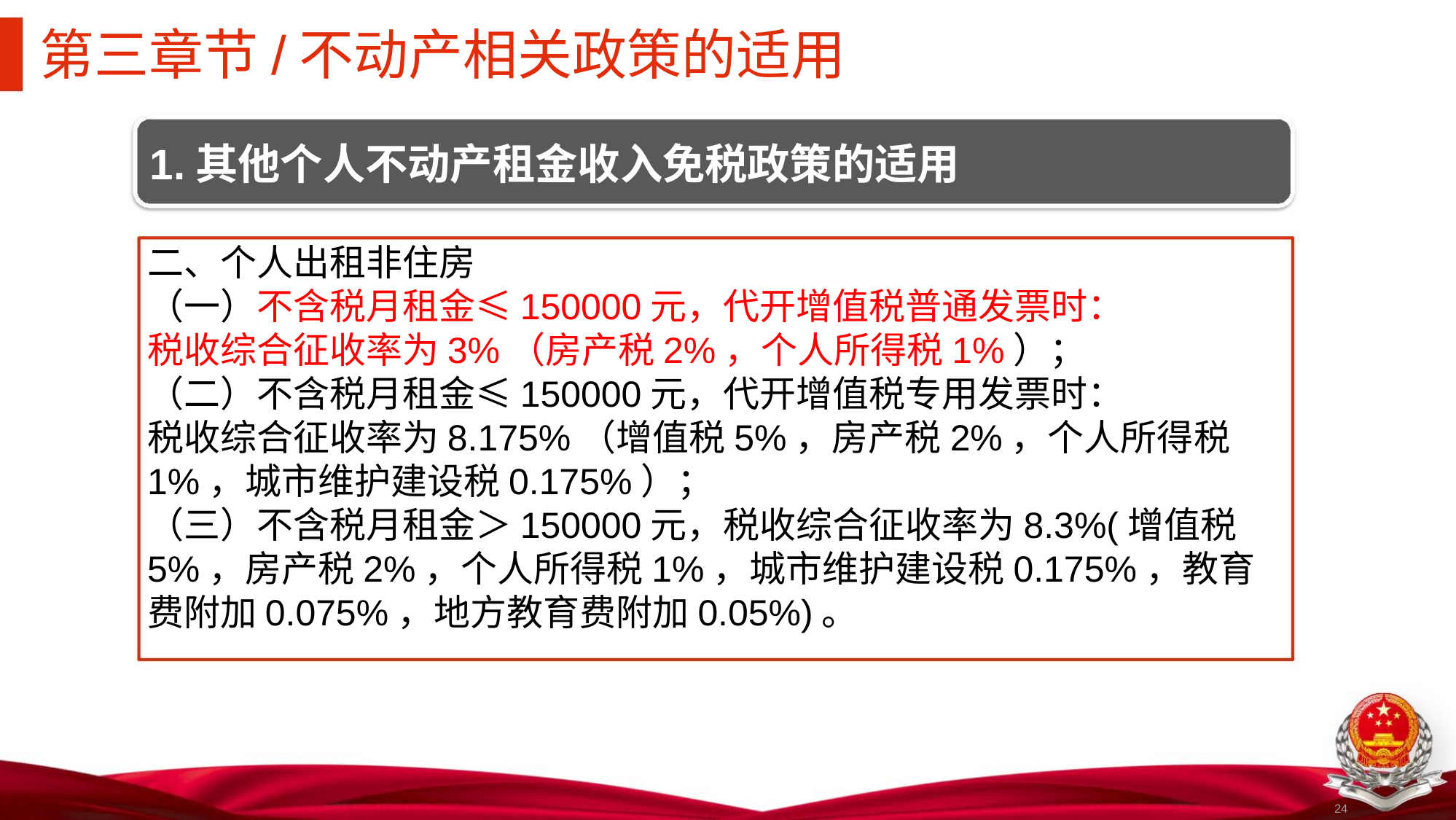

第三章节/不动产相关政策的适用
1.其他个人不动产租金收入免税政策的适用

二、个人出租非住房
（一）不含税月租金≤150000元，代开增值税普通发票时：
税收综合征收率为3%（房产税2%，个人所得税1%）；
（二）不含税月租金≤150000元，代开增值税专用发票时：
税收综合征收率为8.175%（增值税5%，房产税2%，个人所得税1%，城市维护建设税0.175%）；
（三）不含税月租金＞150000元，税收综合征收率为8.3%(增值税5%，房产税2%，个人所得税1%，城市维护建设税0.175%，教育费附加0.075%，地方教育费附加0.05%)。

24